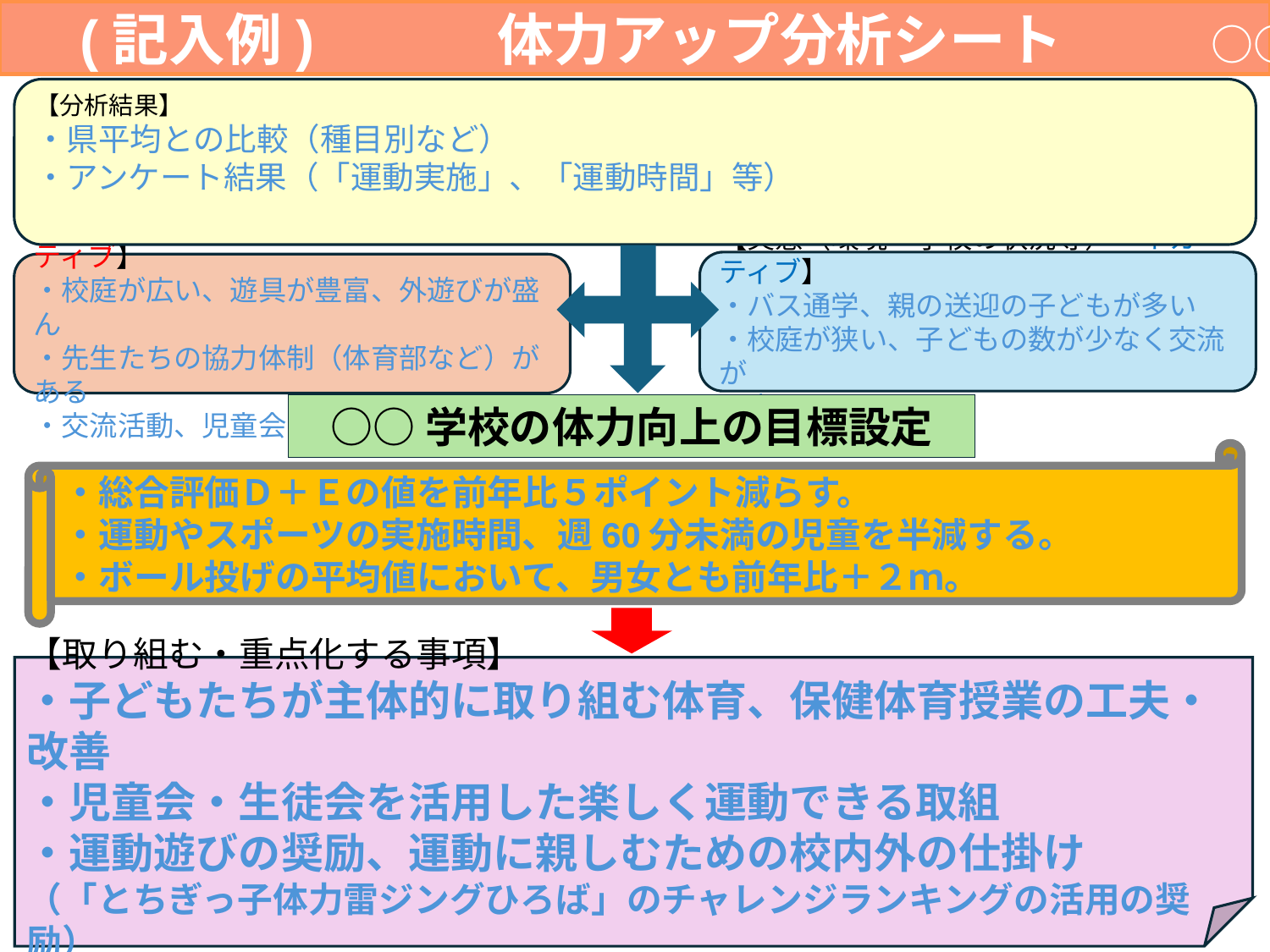

(記入例)　　　体力アップ分析シート　　　○○学校
【分析結果】
・県平均との比較（種目別など）
・アンケート結果（「運動実施」、「運動時間」等）

【実態（環境・学校の状況等）　ネガティブ】
・バス通学、親の送迎の子どもが多い
・校庭が狭い、子どもの数が少なく交流が
　少ない
【実態（環境・学校の状況等）　ポジティブ】
・校庭が広い、遊具が豊富、外遊びが盛ん
・先生たちの協力体制（体育部など）がある
・交流活動、児童会・生徒会活動が盛ん
○○学校の体力向上の目標設定
・総合評価Ｄ＋Ｅの値を前年比５ポイント減らす。
・運動やスポーツの実施時間、週60分未満の児童を半減する。
・ボール投げの平均値において、男女とも前年比＋２ｍ。

【取り組む・重点化する事項】
・子どもたちが主体的に取り組む体育、保健体育授業の工夫・改善
・児童会・生徒会を活用した楽しく運動できる取組
・運動遊びの奨励、運動に親しむための校内外の仕掛け
（「とちぎっ子体力雷ジングひろば」のチャレンジランキングの活用の奨励）